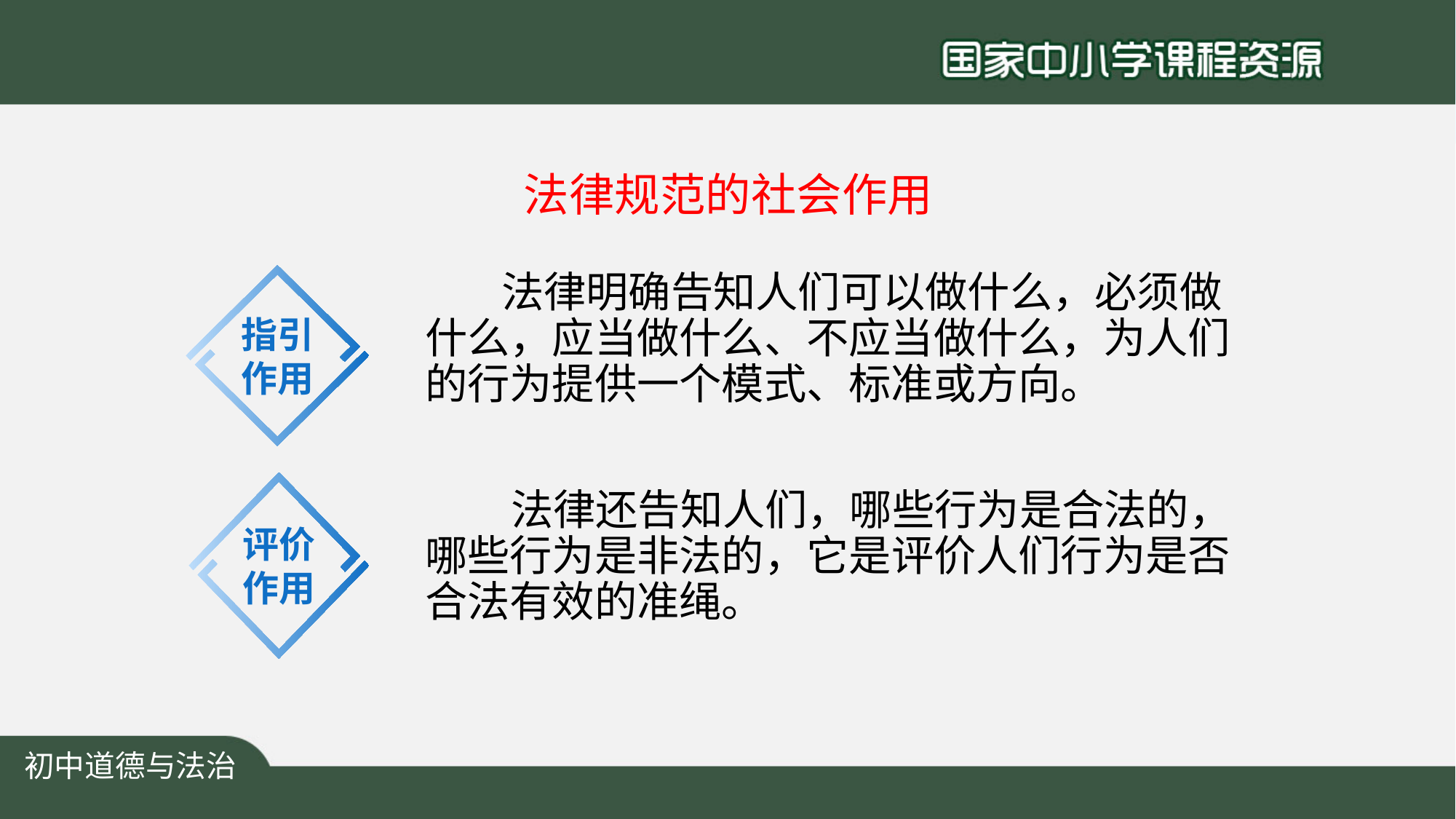

# 法律规范的社会作用
指引
作用
       法律明确告知人们可以做什么，必须做什么，应当做什么、不应当做什么，为人们的行为提供一个模式、标准或方向。
评价
作用
        法律还告知人们，哪些行为是合法的，哪些行为是非法的，它是评价人们行为是否合法有效的准绳。